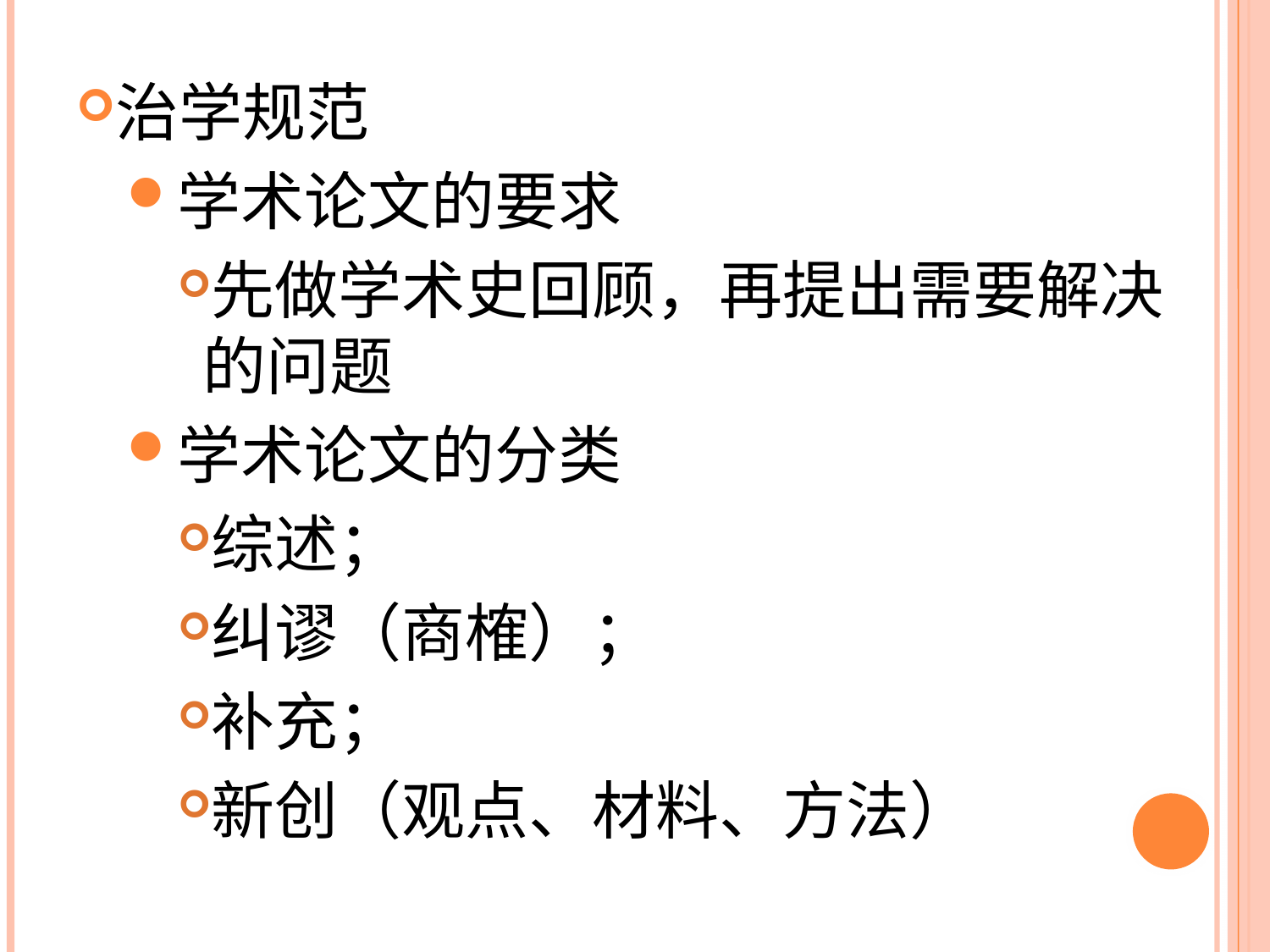

治学规范
学术论文的要求
先做学术史回顾，再提出需要解决的问题
学术论文的分类
综述；
纠谬（商榷）；
补充；
新创（观点、材料、方法）